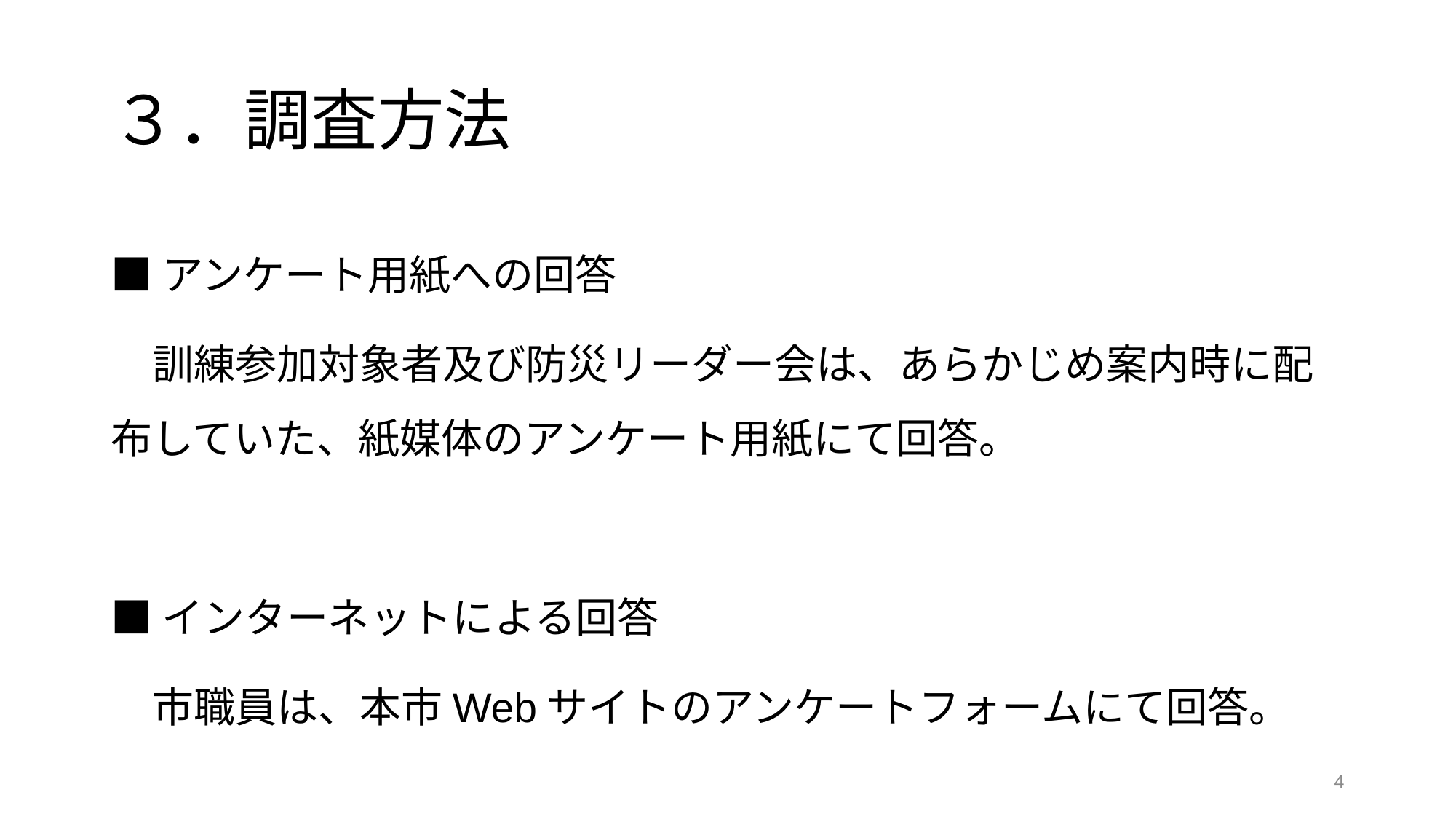

# ３．調査方法
■アンケート用紙への回答
　訓練参加対象者及び防災リーダー会は、あらかじめ案内時に配布していた、紙媒体のアンケート用紙にて回答。

■インターネットによる回答
　市職員は、本市Webサイトのアンケートフォームにて回答。
4